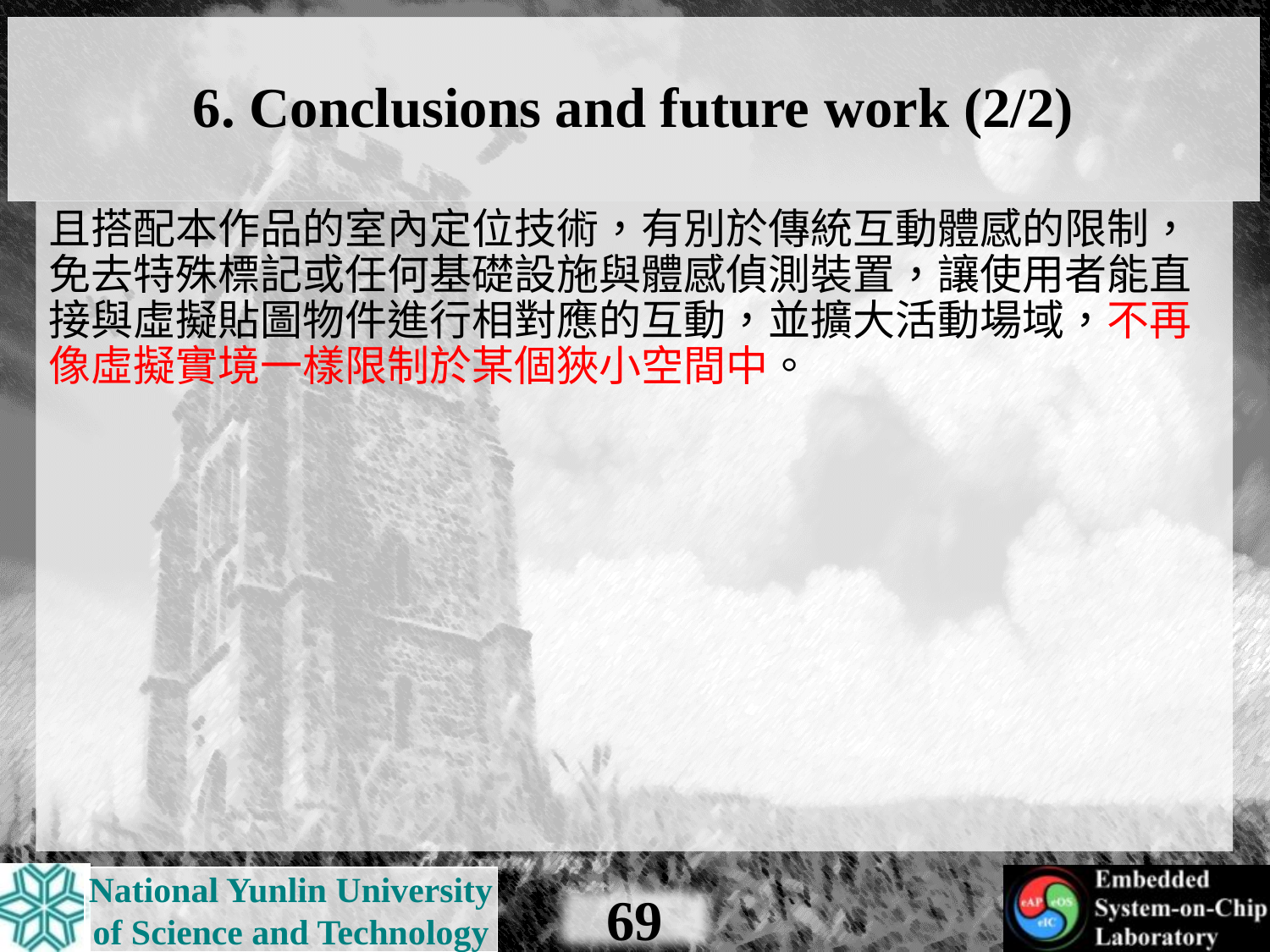

# 6. Conclusions and future work (2/2)
且搭配本作品的室內定位技術，有別於傳統互動體感的限制，免去特殊標記或任何基礎設施與體感偵測裝置，讓使用者能直接與虛擬貼圖物件進行相對應的互動，並擴大活動場域，不再像虛擬實境一樣限制於某個狹小空間中。